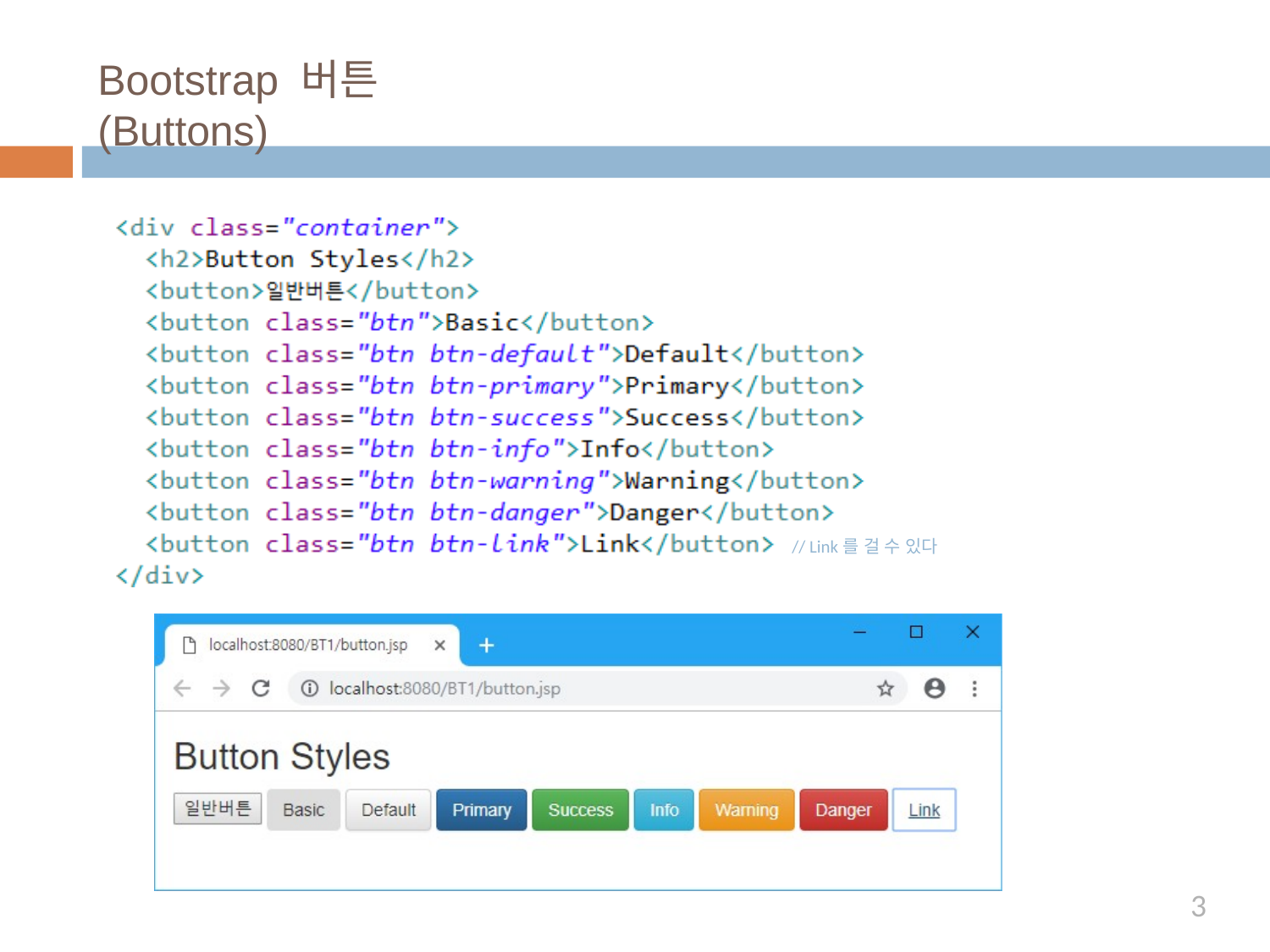

# Bootstrap 버튼(Buttons)

// Link를 걸 수 있다

3